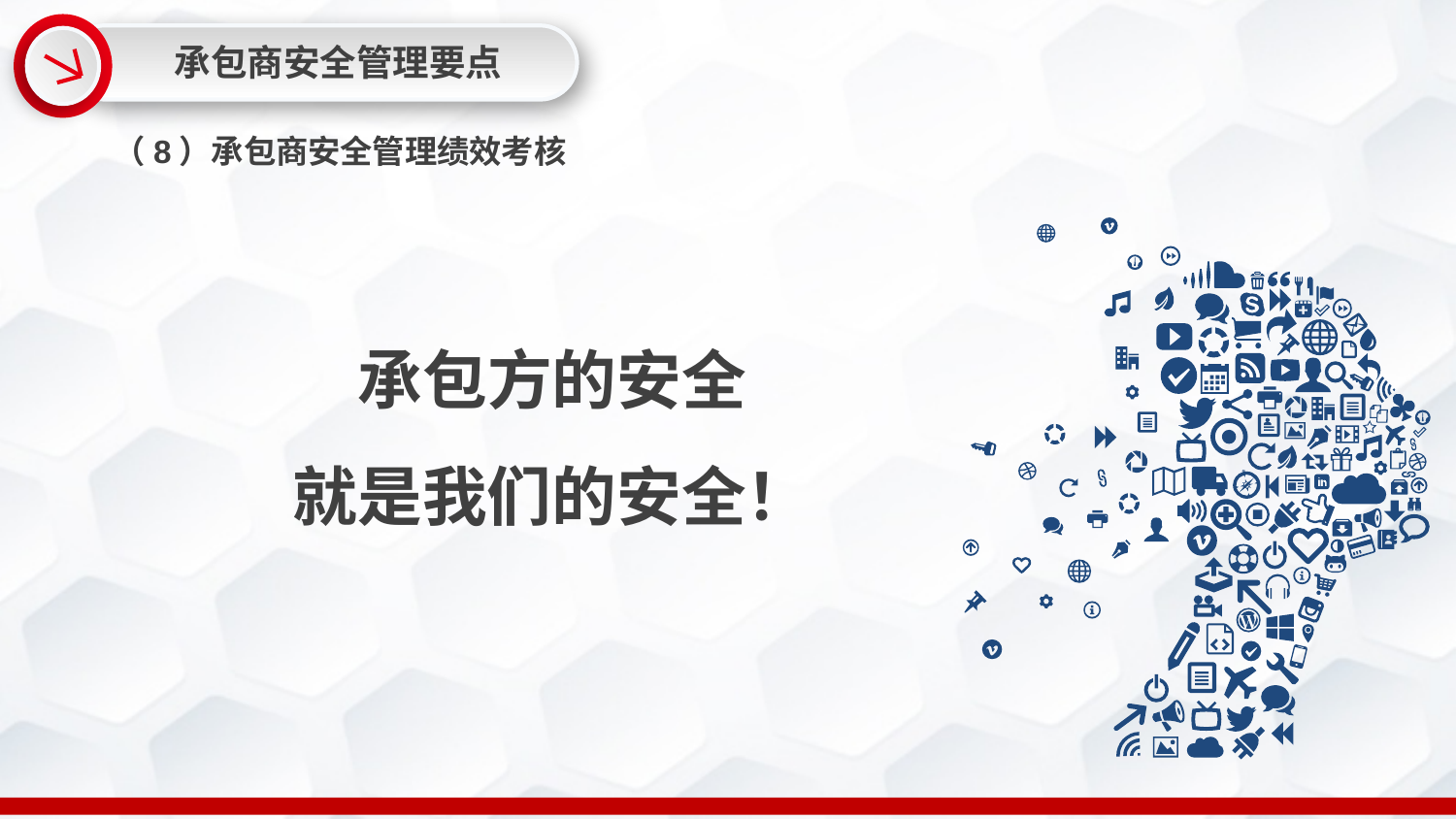

承包商安全管理要点
（8）承包商安全管理绩效考核

承包方的安全
就是我们的安全！